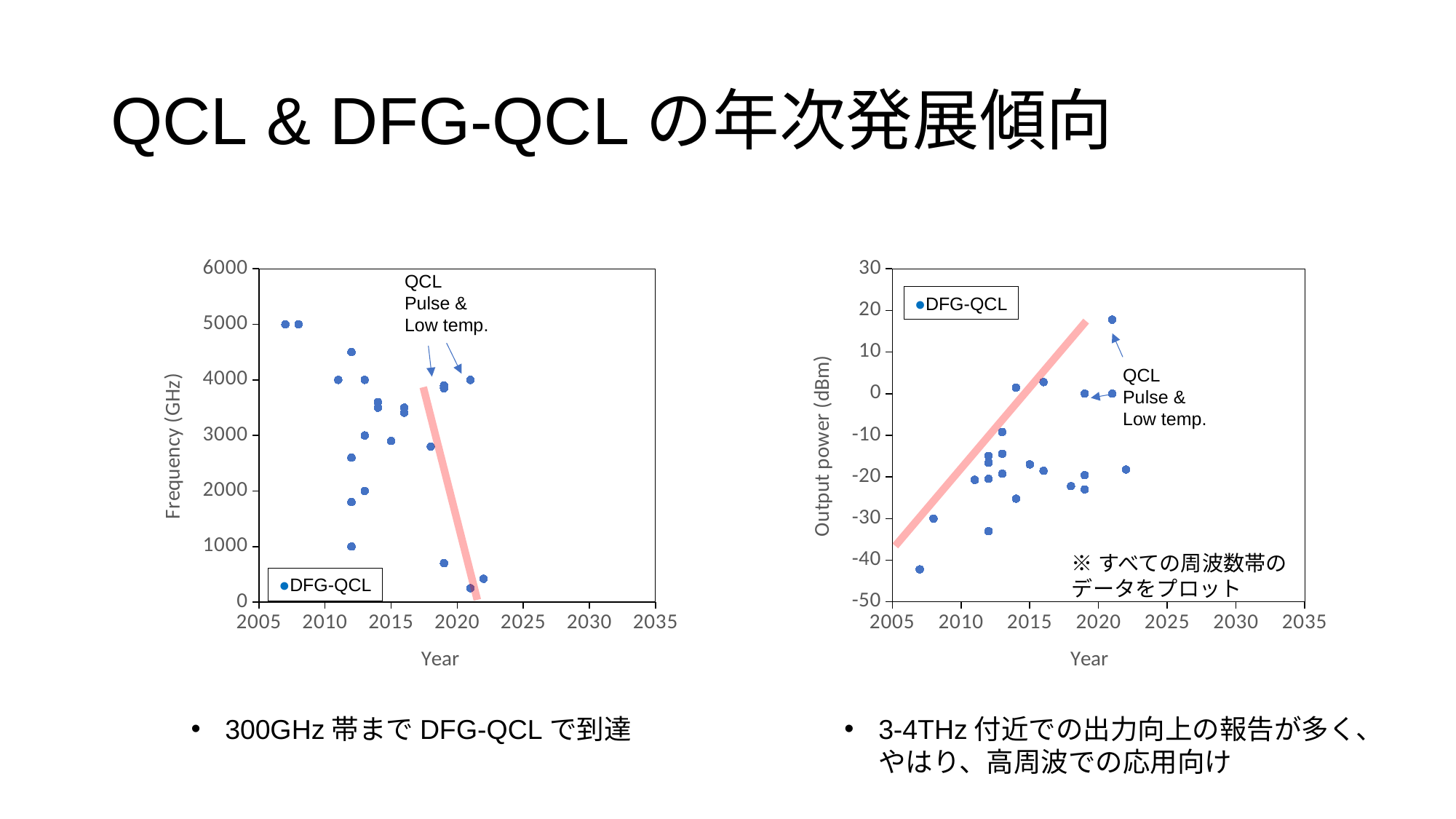

# QCL & DFG-QCLの年次発展傾向

### Chart

| Category | Frequency (GHz) |
|---|---|

### Chart

| Category | Output power (dBm) |
|---|---|
QCL
Pulse &
Low temp.
●DFG-QCL
QCL
Pulse &
Low temp.
※すべての周波数帯の
データをプロット
●DFG-QCL
300GHz帯までDFG-QCLで到達
3-4THz付近での出力向上の報告が多く、やはり、高周波での応用向け